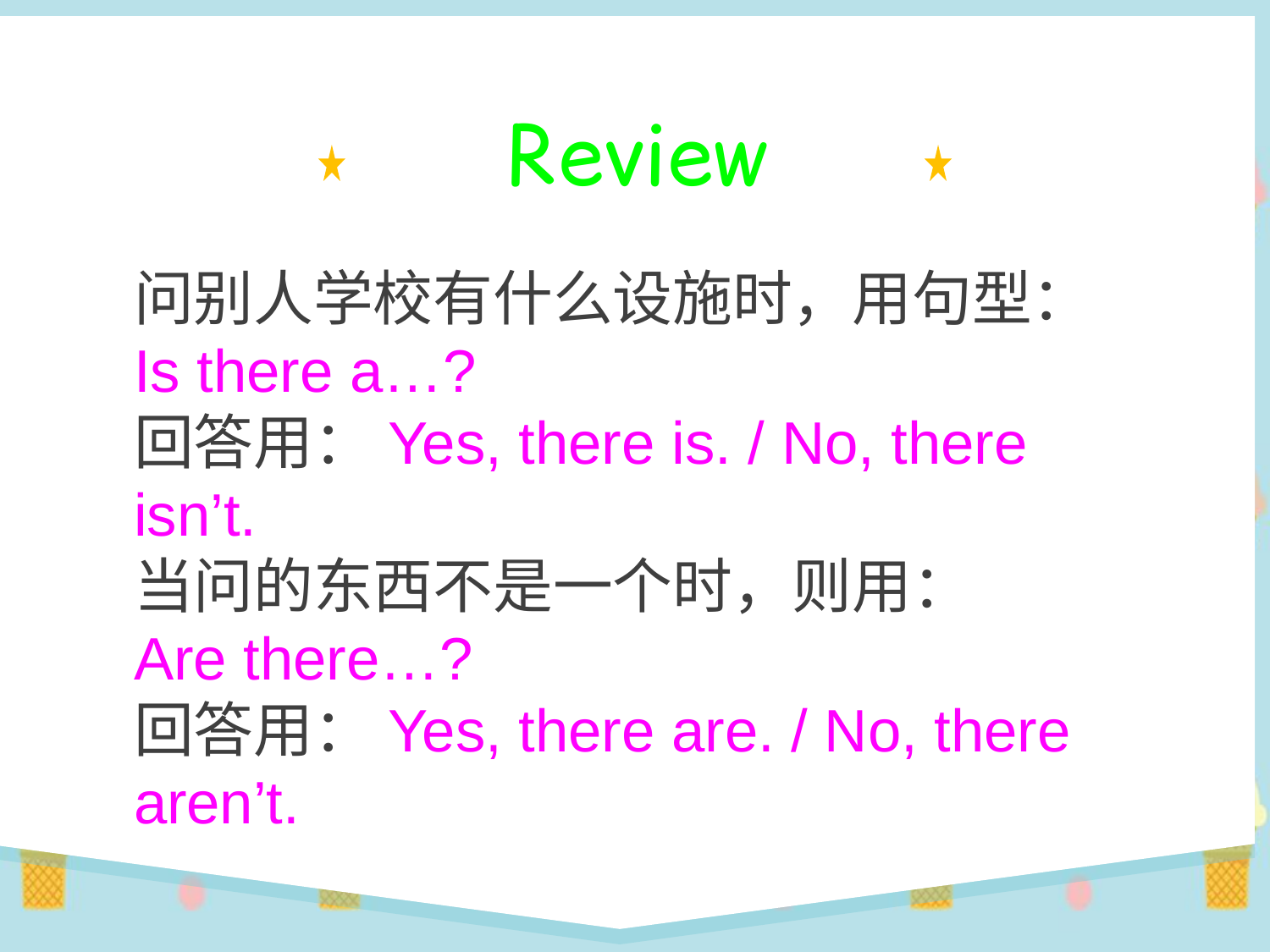

Review
问别人学校有什么设施时，用句型：
Is there a…?
回答用：Yes, there is. / No, there isn’t.
当问的东西不是一个时，则用：
Are there…?
回答用：Yes, there are. / No, there aren’t.